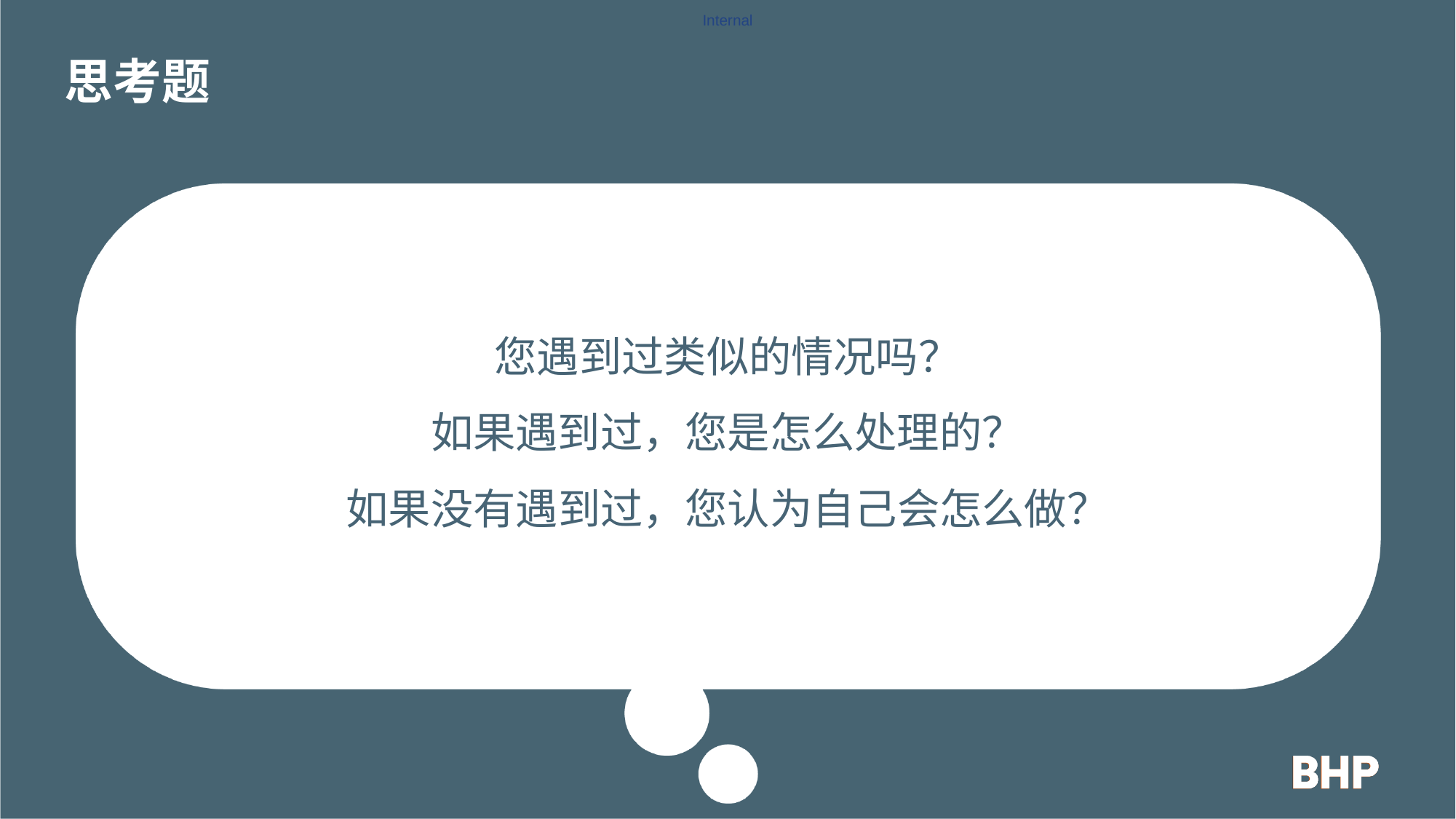

# 思考题
您遇到过类似的情况吗？
如果遇到过，您是怎么处理的？
如果没有遇到过，您认为自己会怎么做？